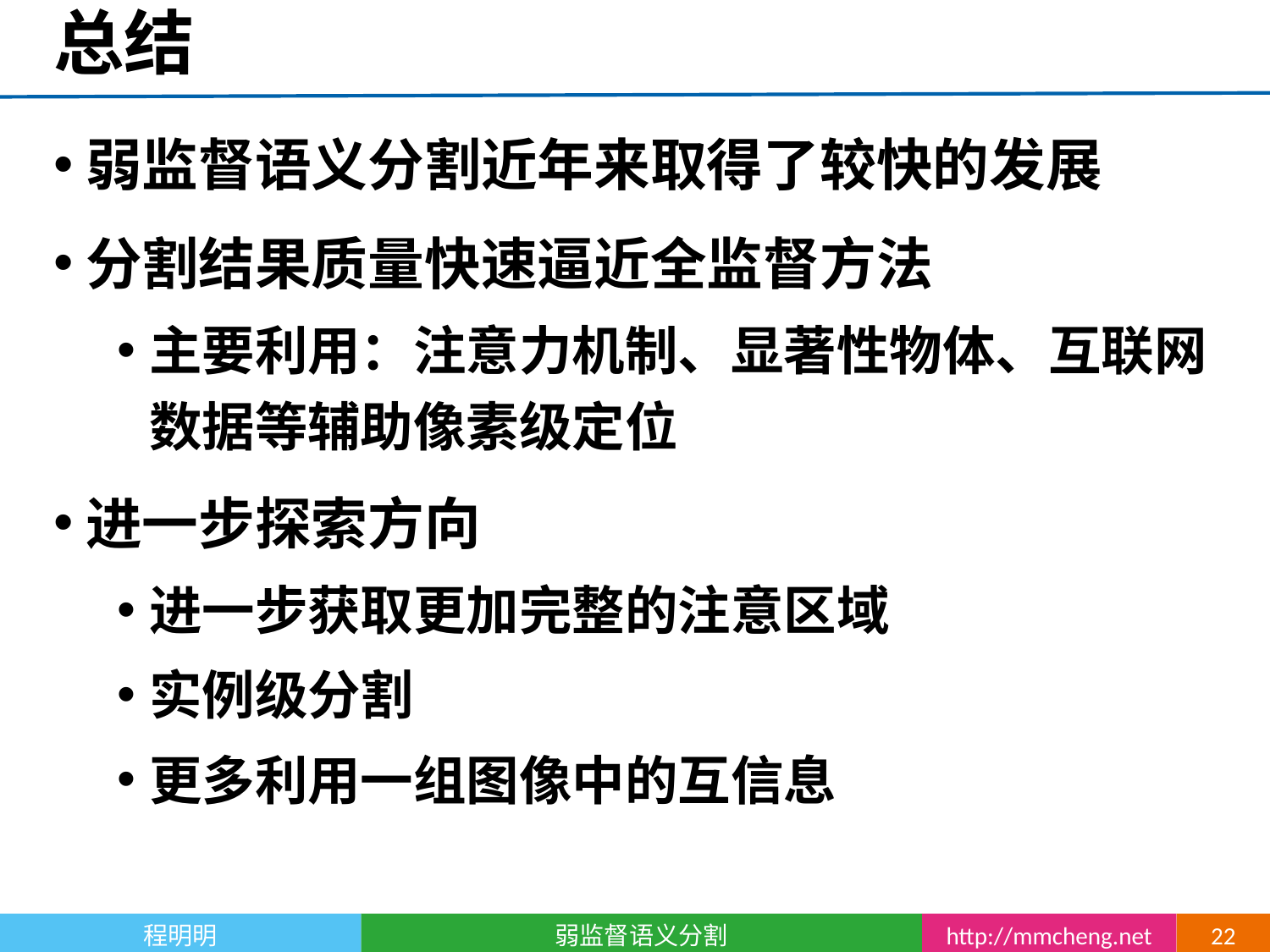

# 总结
弱监督语义分割近年来取得了较快的发展
分割结果质量快速逼近全监督方法
主要利用：注意力机制、显著性物体、互联网数据等辅助像素级定位
进一步探索方向
进一步获取更加完整的注意区域
实例级分割
更多利用一组图像中的互信息